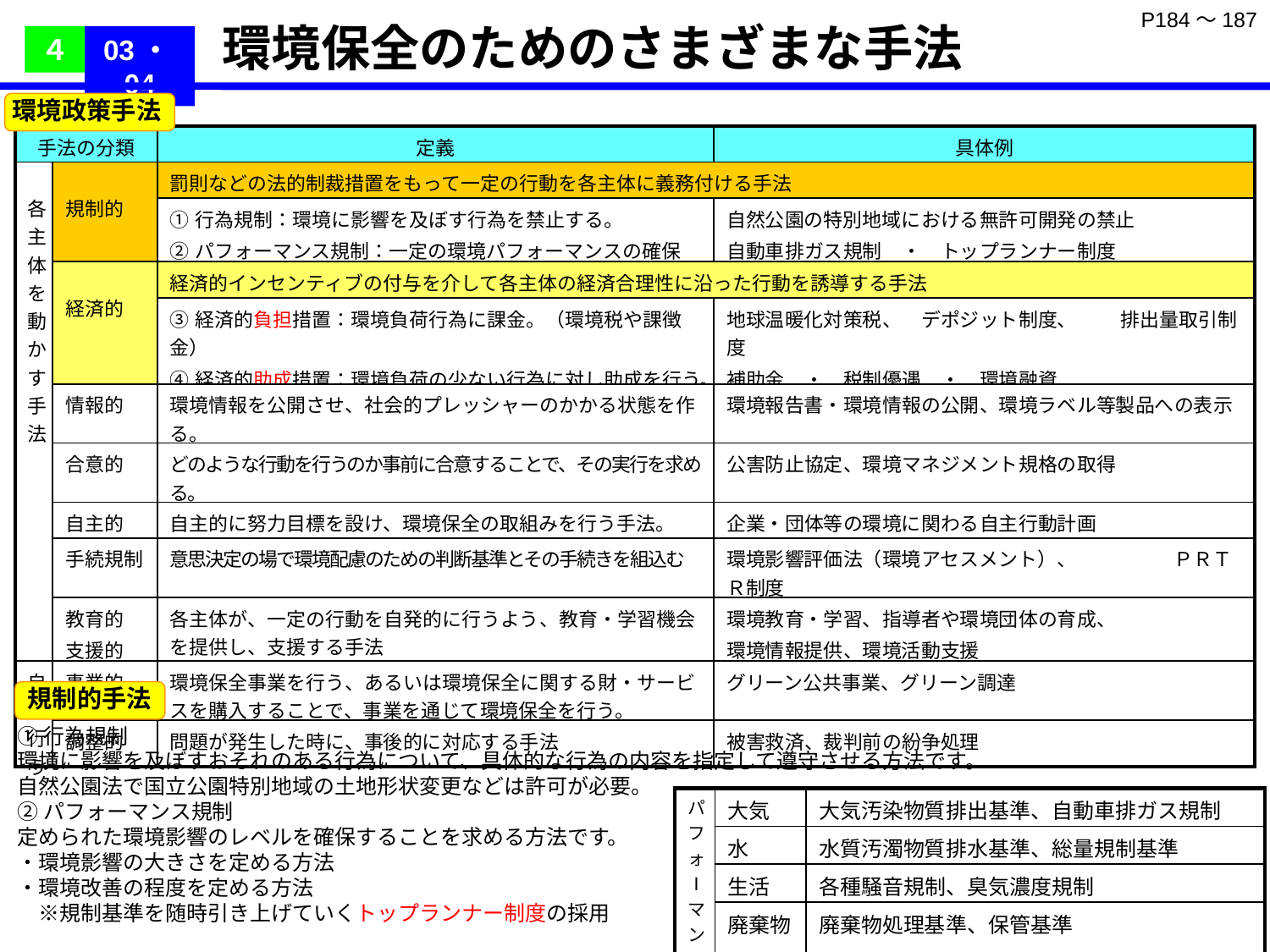

P184～187
環境保全のためのさまざまな手法
４
03・04

環境政策手法

| 手法の分類 |  | 定義 | 具体例 |
| --- | --- | --- | --- |
| 各主体を動かす手法 | 規制的 | 罰則などの法的制裁措置をもって一定の行動を各主体に義務付ける手法 |  |
|  |  | ①行為規制：環境に影響を及ぼす行為を禁止する。 ②パフォーマンス規制：一定の環境パフォーマンスの確保 | 自然公園の特別地域における無許可開発の禁止 自動車排ガス規制　・　トップランナー制度 |
|  | 経済的 | 経済的インセンティブの付与を介して各主体の経済合理性に沿った行動を誘導する手法 |  |
|  |  | ③経済的負担措置：環境負荷行為に課金。（環境税や課徴金） ④経済的助成措置：環境負荷の少ない行為に対し助成を行う。 | 地球温暖化対策税、　デポジット制度、 　　排出量取引制度 補助金　・　税制優遇　・　環境融資 |
|  | 情報的 | 環境情報を公開させ、社会的プレッシャーのかかる状態を作る。 | 環境報告書・環境情報の公開、環境ラベル等製品への表示 |
|  | 合意的 | どのような行動を行うのか事前に合意することで、その実行を求める。 | 公害防止協定、環境マネジメント規格の取得 |
|  | 自主的 | 自主的に努力目標を設け、環境保全の取組みを行う手法。 | 企業・団体等の環境に関わる自主行動計画 |
|  | 手続規制 | 意思決定の場で環境配慮のための判断基準とその手続きを組込む | 環境影響評価法（環境アセスメント）、　　　　　ＰＲＴＲ制度 |
|  | 教育的 支援的 | 各主体が、一定の行動を自発的に行うよう、教育・学習機会を提供し、支援する手法 | 環境教育・学習、指導者や環境団体の育成、 環境情報提供、環境活動支援 |
| 自ら行う | 事業的 | 環境保全事業を行う、あるいは環境保全に関する財・サービスを購入することで、事業を通じて環境保全を行う。 | グリーン公共事業、グリーン調達 |
|  | 調整的 | 問題が発生した時に、事後的に対応する手法 | 被害救済、裁判前の紛争処理 |
規制的手法

①行為規制
環境に影響を及ぼすおそれのある行為について、具体的な行為の内容を指定して遵守させる方法です。
自然公園法で国立公園特別地域の土地形状変更などは許可が必要。
②パフォーマンス規制
定められた環境影響のレベルを確保することを求める方法です。
・環境影響の大きさを定める方法
・環境改善の程度を定める方法
　※規制基準を随時引き上げていくトップランナー制度の採用
| パフォⅠマンス | 大気 | 大気汚染物質排出基準、自動車排ガス規制 |
| --- | --- | --- |
| 水 | 水 | 水質汚濁物質排水基準、総量規制基準 |
| 生活 | 生活 | 各種騒音規制、臭気濃度規制 |
| 廃棄物 | 廃棄物 | 廃棄物処理基準、保管基準 |